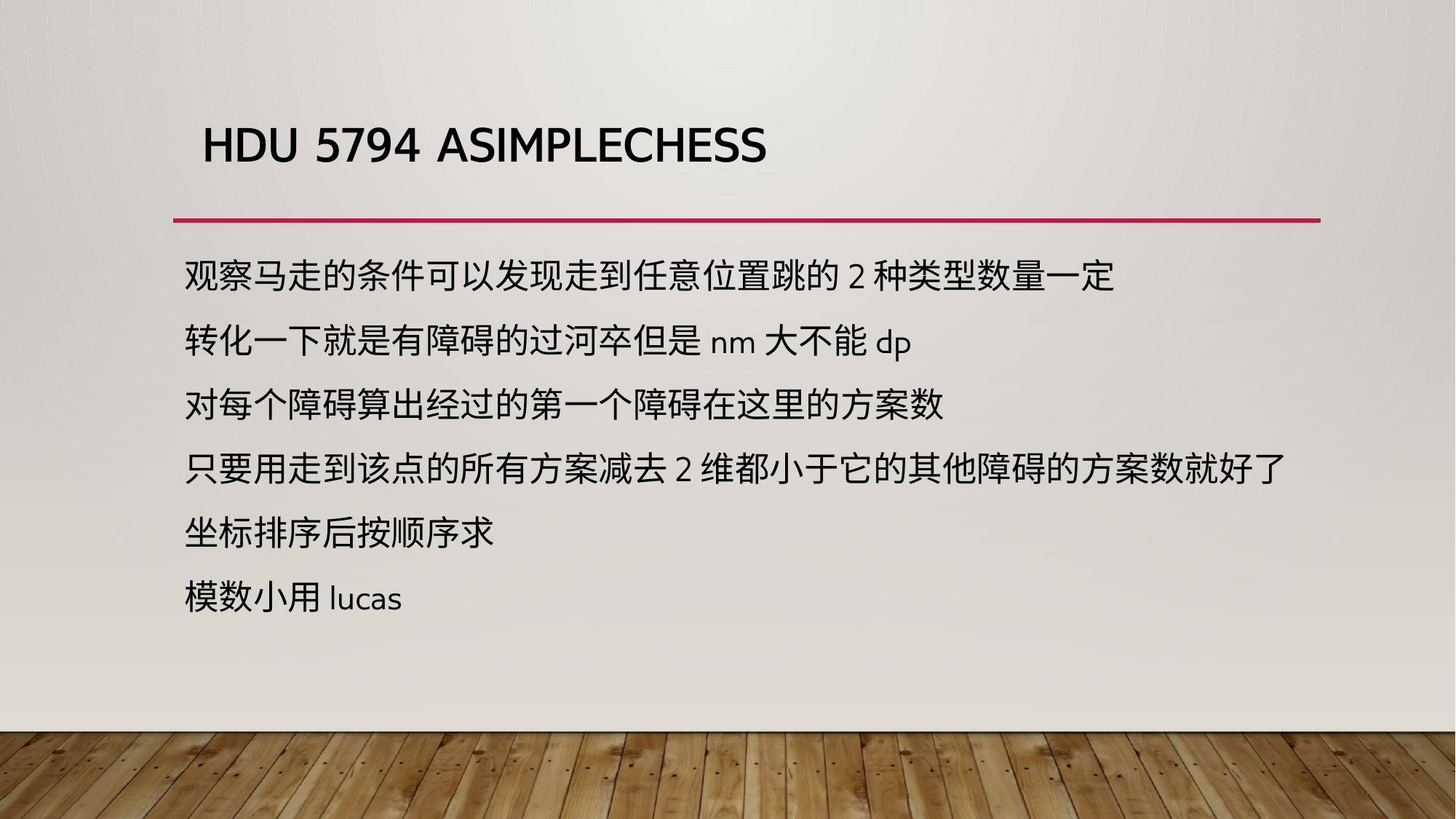

HDU 5794 ASimpleChess
观察马走的条件可以发现走到任意位置跳的2种类型数量一定
转化一下就是有障碍的过河卒但是nm大不能dp
对每个障碍算出经过的第一个障碍在这里的方案数
只要用走到该点的所有方案减去2维都小于它的其他障碍的方案数就好了
坐标排序后按顺序求
模数小用lucas